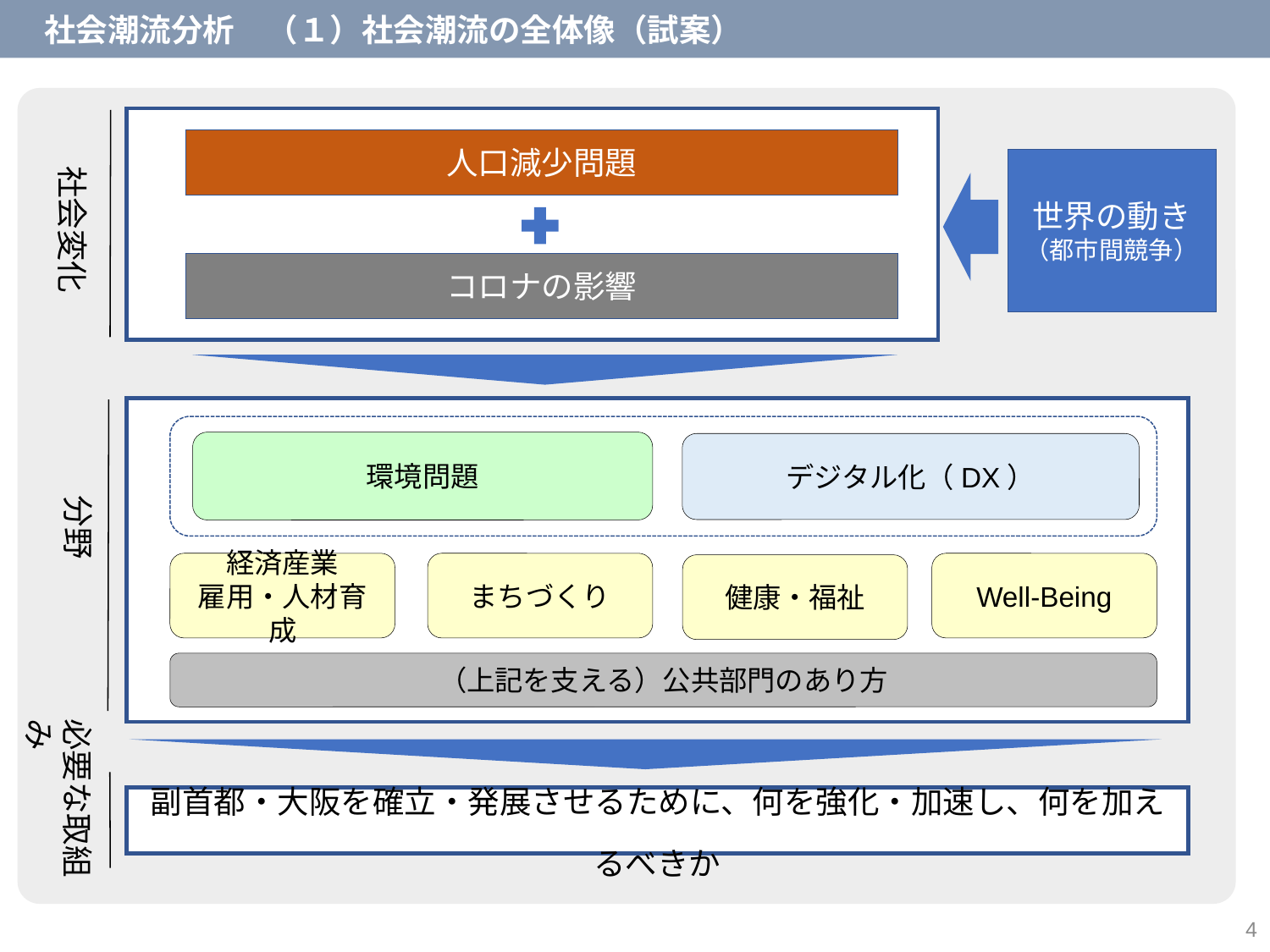

社会潮流分析　（１）社会潮流の全体像（試案）

人口減少問題

世界の動き
（都市間競争）
社会変化

コロナの影響

環境問題
デジタル化（DX）
分野
経済産業
雇用・人材育成
Well-Being
まちづくり
健康・福祉
（上記を支える）公共部門のあり方
必要な取組み

副首都・大阪を確立・発展させるために、何を強化・加速し、何を加えるべきか
4